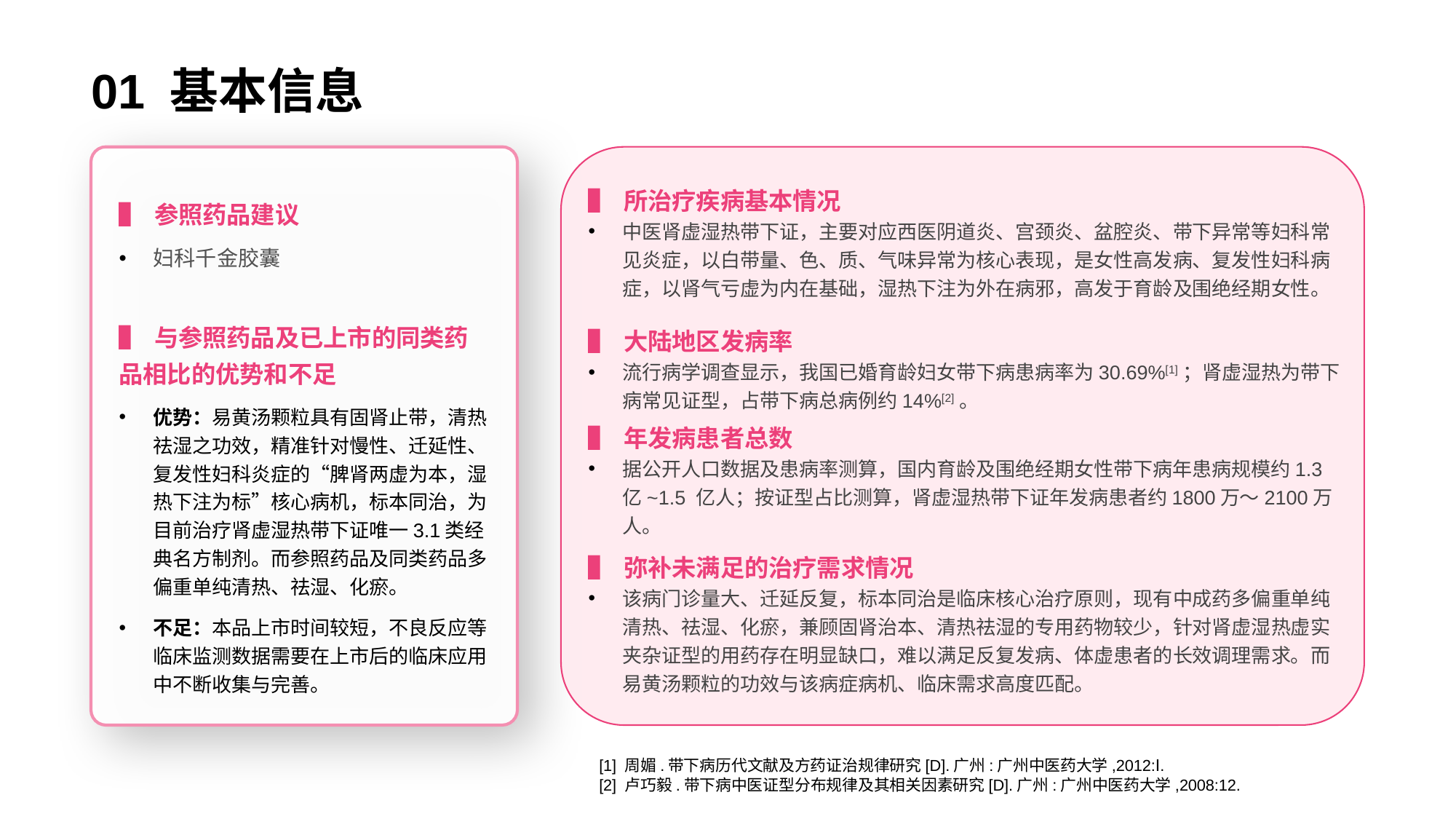

01 基本信息

▌ 所治疗疾病基本情况
中医肾虚湿热带下证，主要对应西医阴道炎、宫颈炎、盆腔炎、带下异常等妇科常见炎症，以白带量、色、质、气味异常为核心表现，是女性高发病、复发性妇科病症，以肾气亏虚为内在基础，湿热下注为外在病邪，高发于育龄及围绝经期女性。
▌ 参照药品建议
妇科千金胶囊
▌ 与参照药品及已上市的同类药品相比的优势和不足
优势：易黄汤颗粒具有固肾止带，清热祛湿之功效，精准针对慢性、迁延性、复发性妇科炎症的“脾肾两虚为本，湿热下注为标”核心病机，标本同治，为目前治疗肾虚湿热带下证唯一3.1类经典名方制剂。而参照药品及同类药品多偏重单纯清热、祛湿、化瘀。
不足：本品上市时间较短，不良反应等临床监测数据需要在上市后的临床应用中不断收集与完善。
▌ 大陆地区发病率
流行病学调查显示，我国已婚育龄妇女带下病患病率为30.69%[1]；肾虚湿热为带下病常见证型，占带下病总病例约14%[2]。
▌ 年发病患者总数
据公开人口数据及患病率测算，国内育龄及围绝经期女性带下病年患病规模约1.3亿~1.5 亿人；按证型占比测算，肾虚湿热带下证年发病患者约1800万～2100万人。
▌ 弥补未满足的治疗需求情况
该病门诊量大、迁延反复，标本同治是临床核心治疗原则，现有中成药多偏重单纯清热、祛湿、化瘀，兼顾固肾治本、清热祛湿的专用药物较少，针对肾虚湿热虚实夹杂证型的用药存在明显缺口，难以满足反复发病、体虚患者的长效调理需求。而易黄汤颗粒的功效与该病症病机、临床需求高度匹配。
[1] 周媚.带下病历代文献及方药证治规律研究[D].广州:广州中医药大学,2012:Ⅰ.
[2] 卢巧毅.带下病中医证型分布规律及其相关因素研究[D].广州:广州中医药大学,2008:12.